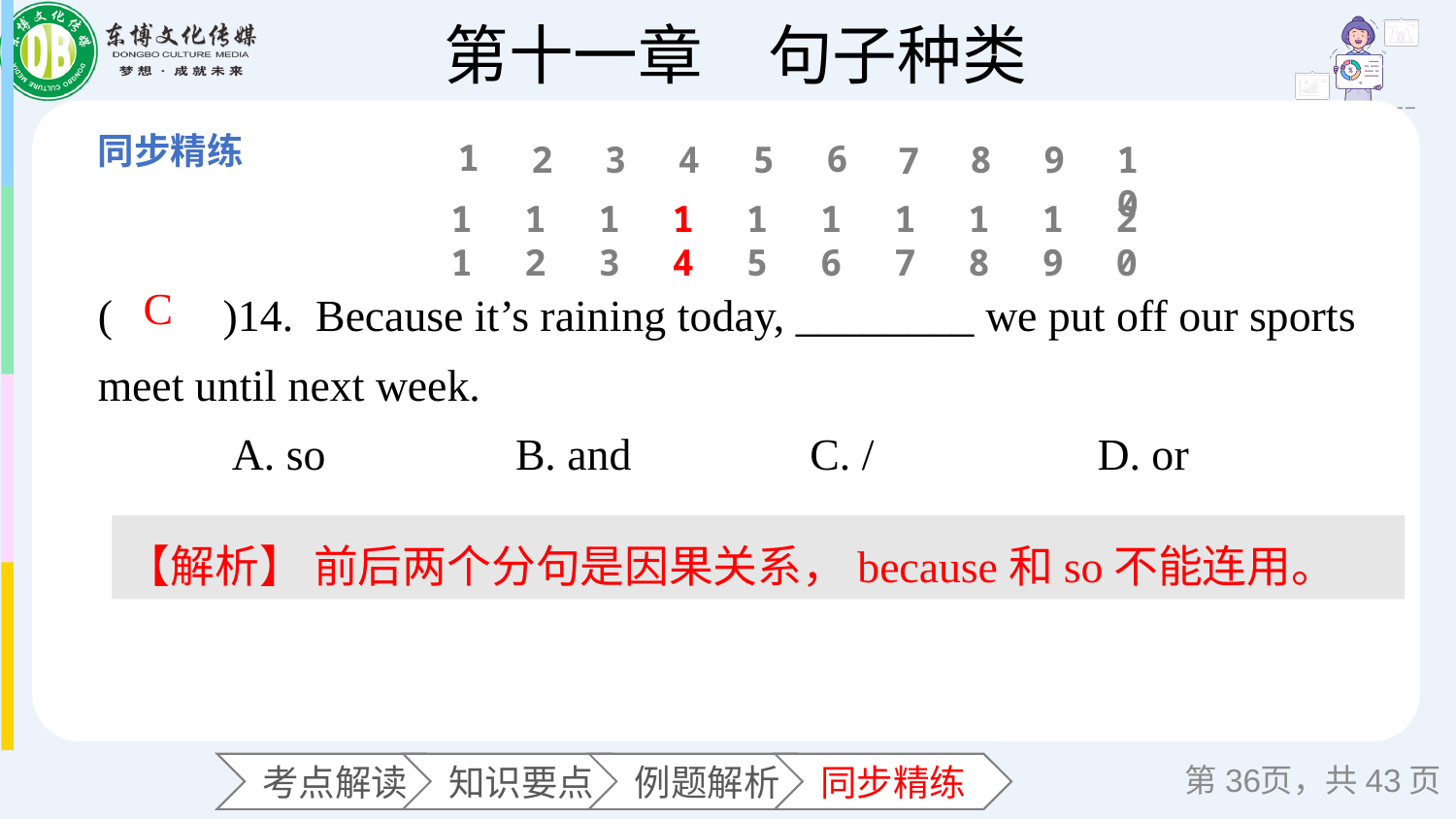

1
6
2
3
4
5
8
9
10
7
11
12
13
14
15
16
17
18
19
20
(　　)14.  Because it’s raining today, ________ we put off our sports meet until next week.
            A. so                 B. and                C. /                    D. or
C
【解析】 前后两个分句是因果关系，because和so不能连用。
第36页，共43页